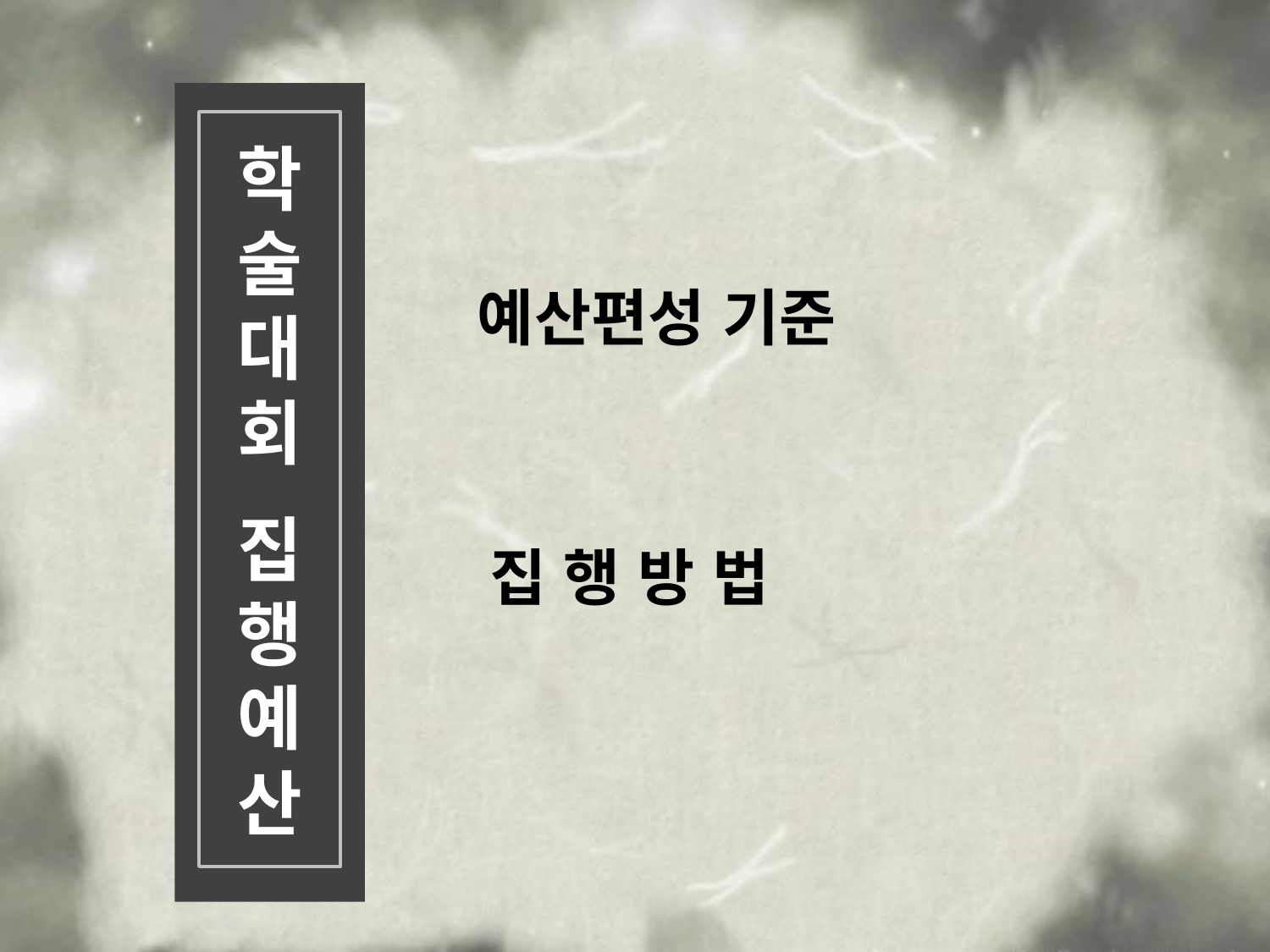

학
술
대
회

집
행
예
산
예산편성 기준
 집 행 방 법